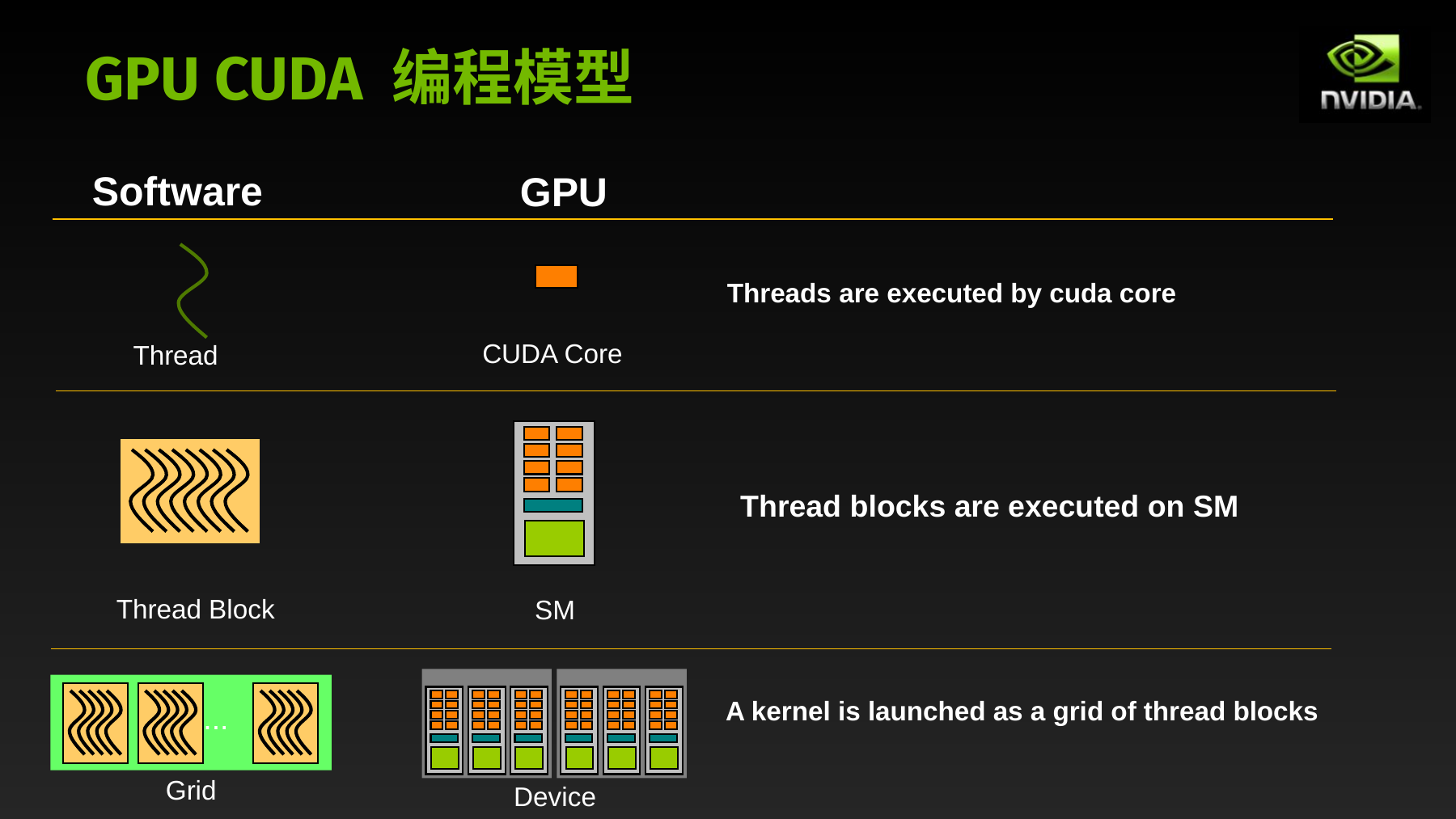

# GPU CUDA 编程模型
Software
GPU

Threads are executed by cuda core
CUDA Core
Thread

Thread blocks are executed on SM
Thread Block
SM

...
A kernel is launched as a grid of thread blocks

Grid
Device